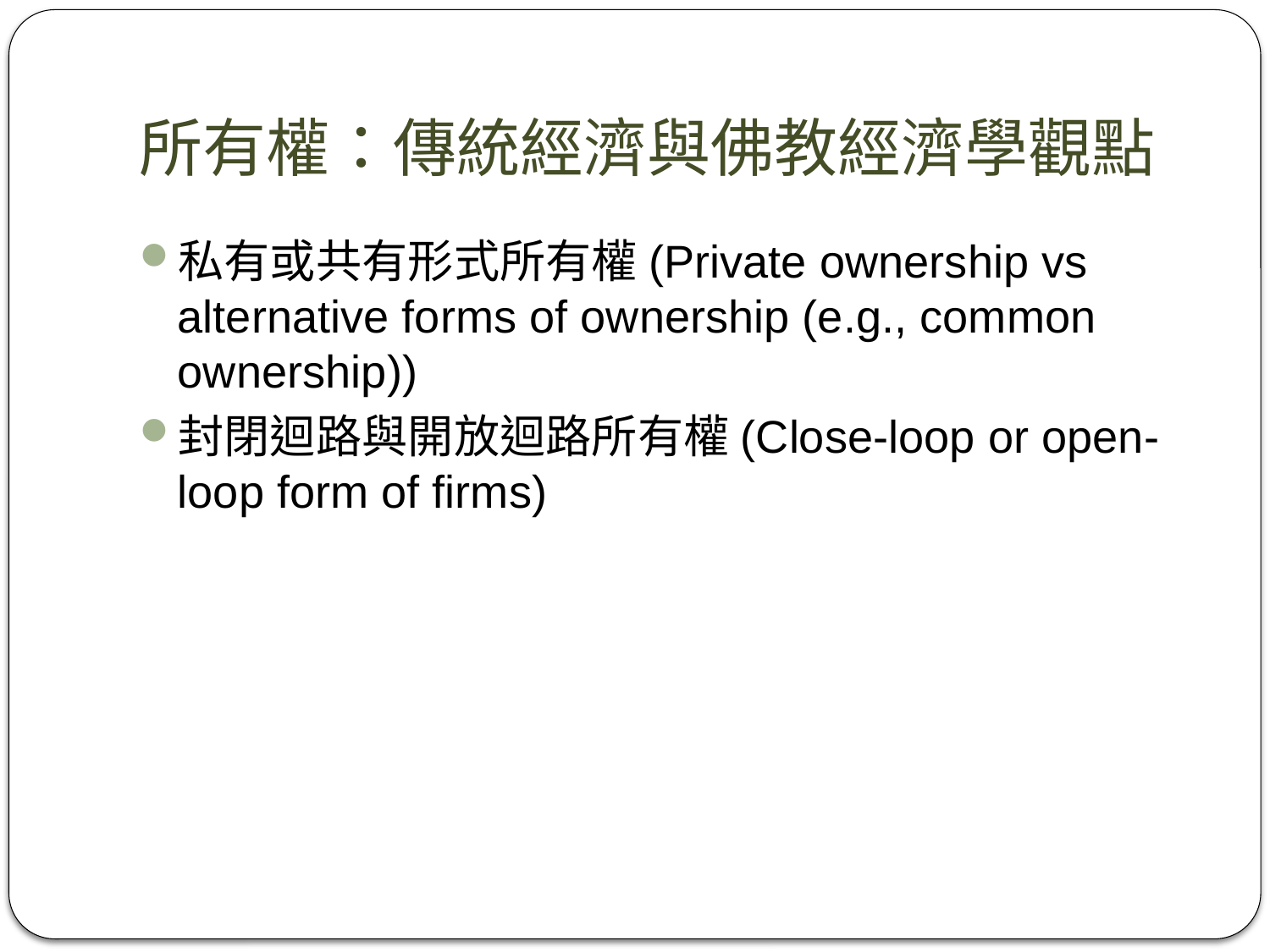

# 所有權：傳統經濟與佛教經濟學觀點
私有或共有形式所有權(Private ownership vs alternative forms of ownership (e.g., common ownership))
封閉迴路與開放迴路所有權(Close-loop or open-loop form of firms)